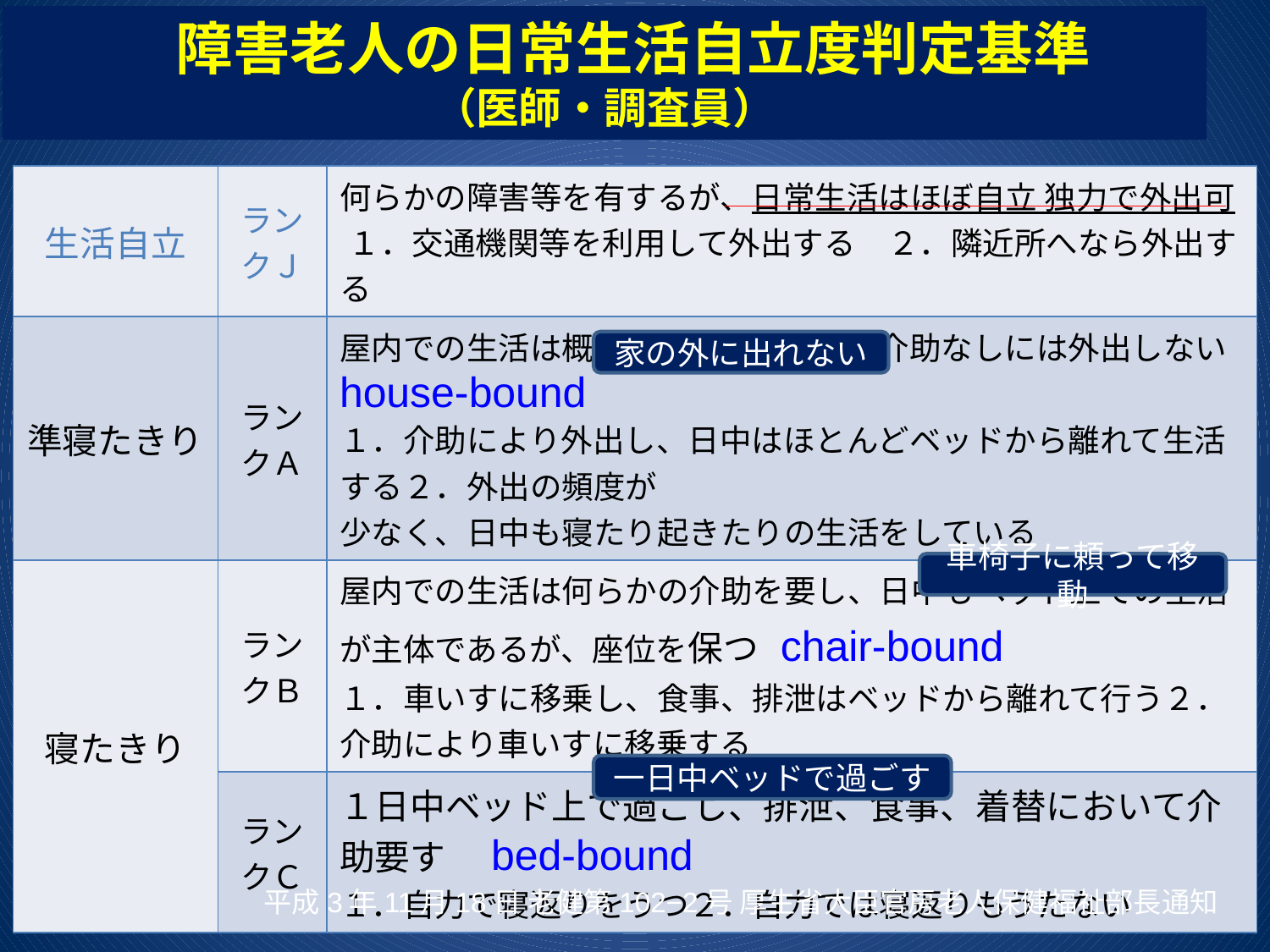

# 障害老人の日常生活自立度判定基準 （医師・調査員）
| 生活自立 | ランクＪ | 何らかの障害等を有するが、日常生活はほぼ自立 独力で外出可  １．交通機関等を利用して外出する 　２．隣近所へなら外出する |
| --- | --- | --- |
| 準寝たきり | ランクＡ | 屋内での生活は概ね自立しているが、介助なしには外出しない house-bound １．介助により外出し、日中はほとんどベッドから離れて生活する ２．外出の頻度が 少なく、日中も寝たり起きたりの生活をしている |
| 寝たきり | ランクＢ | 屋内での生活は何らかの介助を要し、日中もベッド上での生活が主体であるが、座位を保つ chair-bound １．車いすに移乗し、食事、排泄はベッドから離れて行う ２．介助により車いすに移乗する |
|  | ランクＣ | １日中ベッド上で過ごし、排泄、食事、着替において介助要す　bed-bound １．自力で寝返りをうつ ２．自力では寝返りもうたない |
家の外に出れない
車椅子に頼って移動
一日中ベッドで過ごす
平成3年11月18日 老健第102−2号 厚生省大臣官房老人保健福祉部長通知